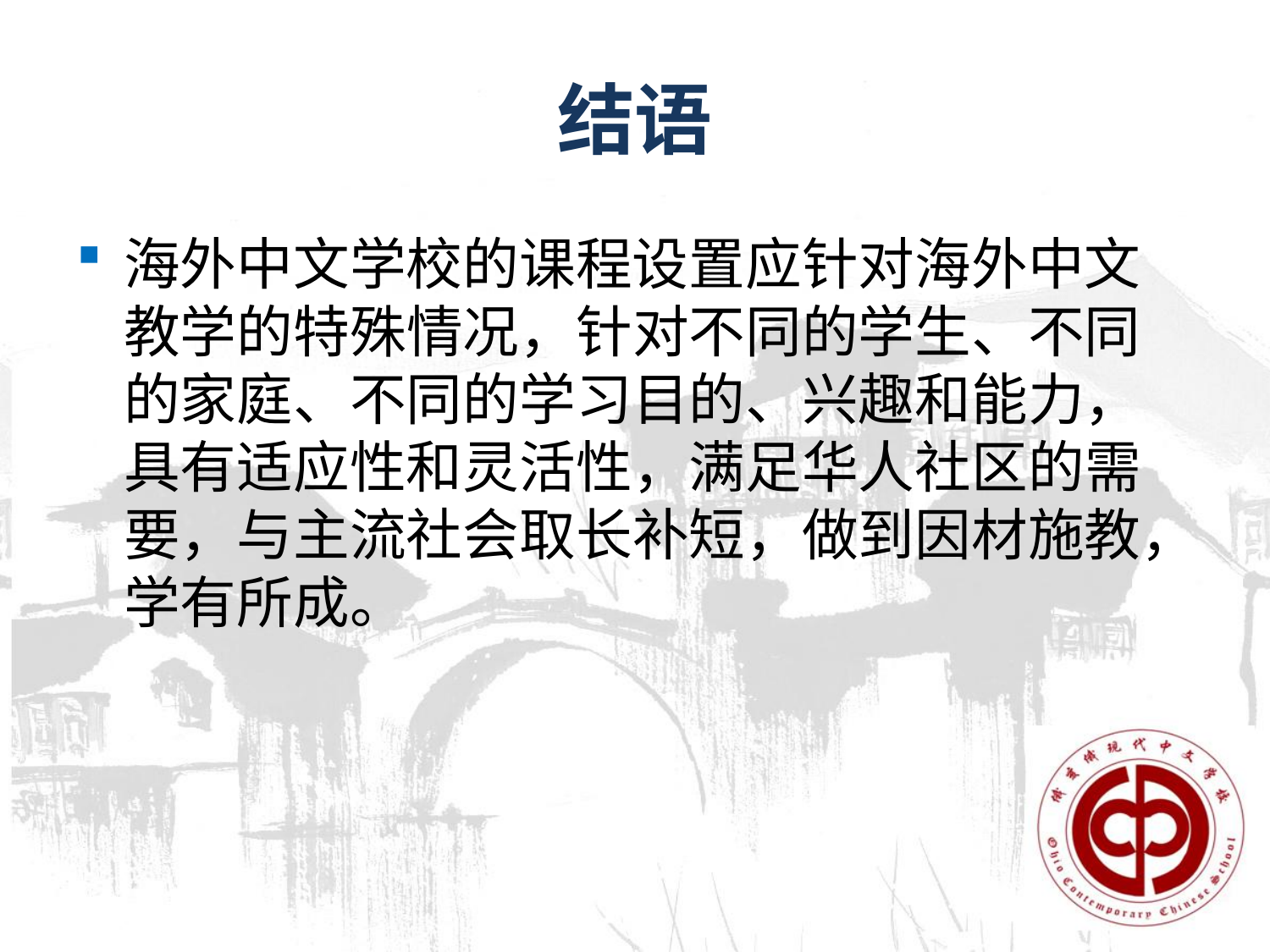

# 结语
海外中文学校的课程设置应针对海外中文教学的特殊情况，针对不同的学生、不同的家庭、不同的学习目的、兴趣和能力，具有适应性和灵活性，满足华人社区的需要，与主流社会取长补短，做到因材施教，学有所成。